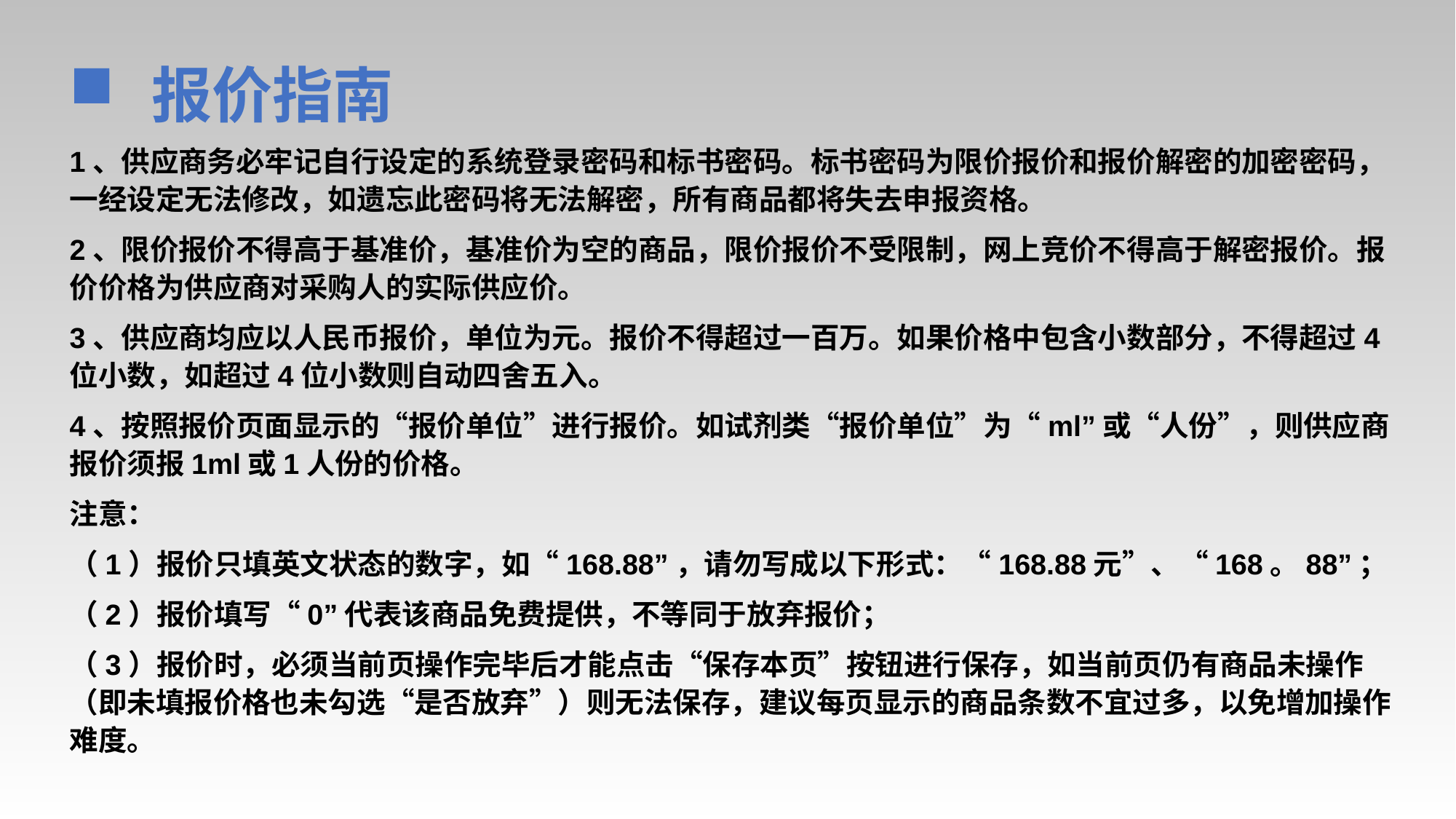

报价指南
1、供应商务必牢记自行设定的系统登录密码和标书密码。标书密码为限价报价和报价解密的加密密码，一经设定无法修改，如遗忘此密码将无法解密，所有商品都将失去申报资格。
2、限价报价不得高于基准价，基准价为空的商品，限价报价不受限制，网上竞价不得高于解密报价。报价价格为供应商对采购人的实际供应价。
3、供应商均应以人民币报价，单位为元。报价不得超过一百万。如果价格中包含小数部分，不得超过4位小数，如超过4位小数则自动四舍五入。
4、按照报价页面显示的“报价单位”进行报价。如试剂类“报价单位”为“ml”或“人份”，则供应商报价须报1ml或1人份的价格。
注意：
（1）报价只填英文状态的数字，如“168.88”，请勿写成以下形式：“168.88元”、“168。88”；
（2）报价填写“0”代表该商品免费提供，不等同于放弃报价；
（3）报价时，必须当前页操作完毕后才能点击“保存本页”按钮进行保存，如当前页仍有商品未操作（即未填报价格也未勾选“是否放弃”）则无法保存，建议每页显示的商品条数不宜过多，以免增加操作难度。